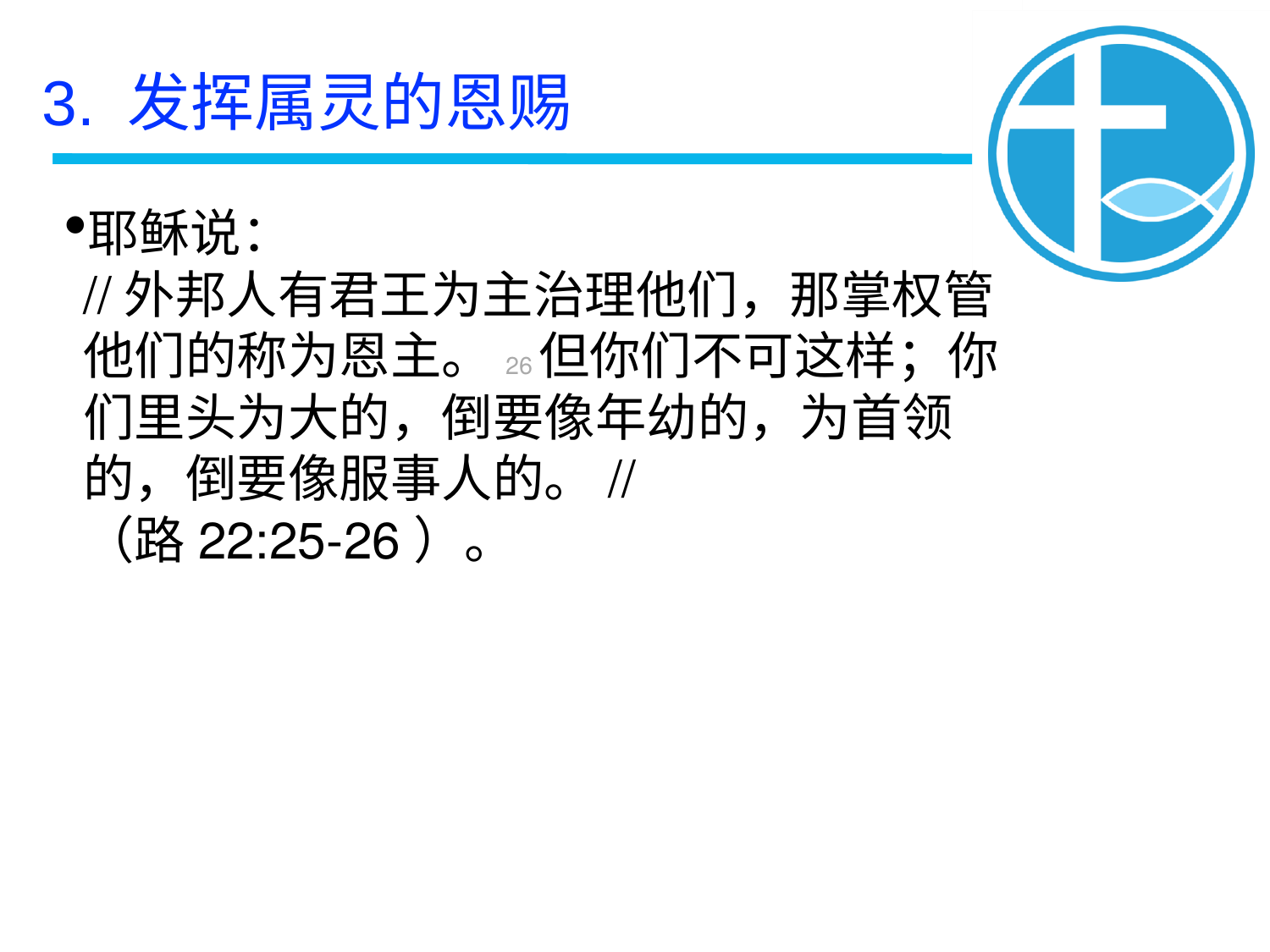

3. 发挥属灵的恩赐
耶稣说：
//外邦人有君王为主治理他们，那掌权管他们的称为恩主。26但你们不可这样；你们里头为大的，倒要像年幼的，为首领的，倒要像服事人的。//
（路22:25-26）。